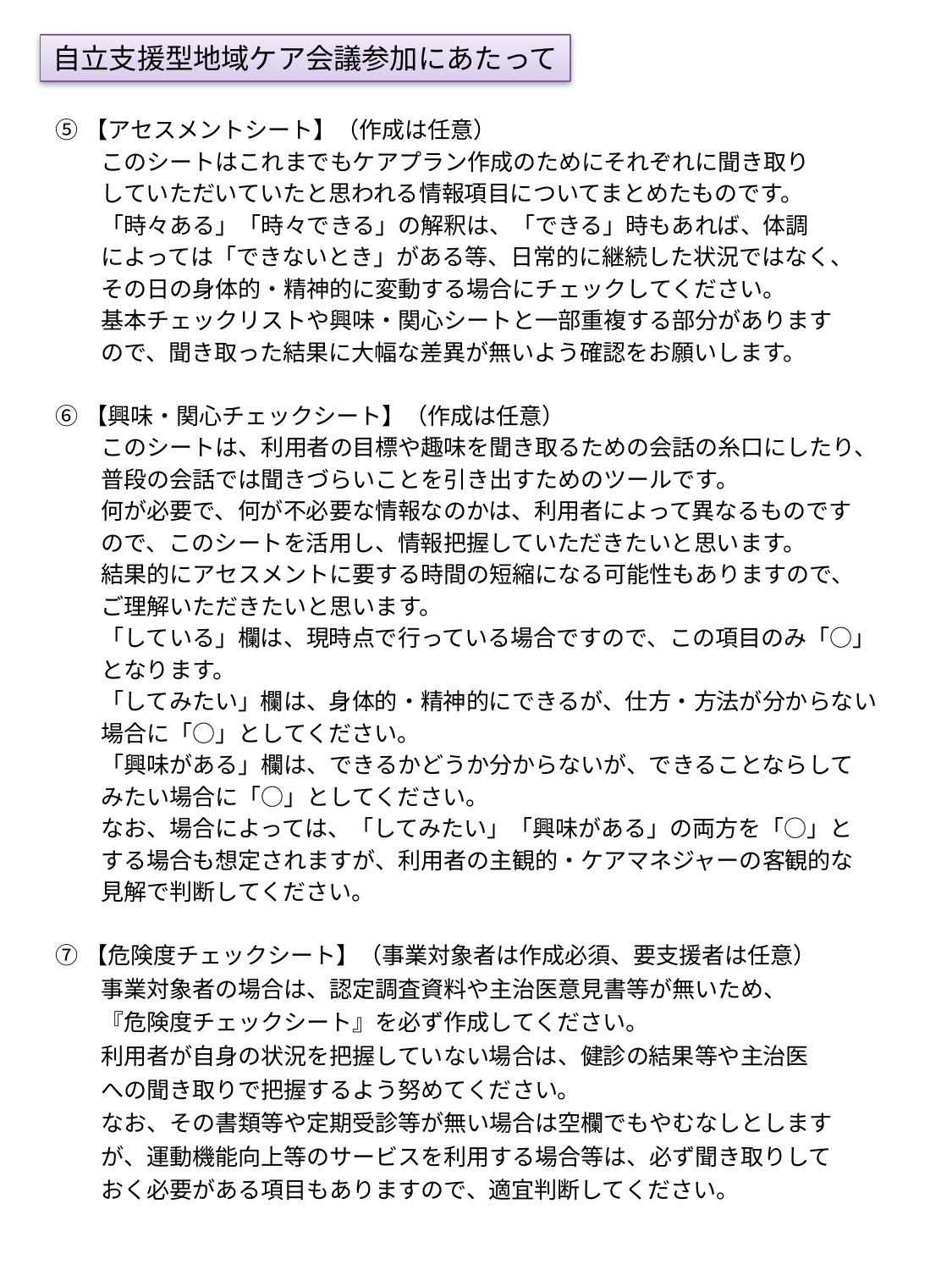

自立支援型地域ケア会議参加にあたって
| ⑤【アセスメントシート】（作成は任意） 　　このシートはこれまでもケアプラン作成のためにそれぞれに聞き取り 　　していただいていたと思われる情報項目についてまとめたものです。 　　「時々ある」「時々できる」の解釈は、「できる」時もあれば、体調 　　によっては「できないとき」がある等、日常的に継続した状況ではなく、 　　その日の身体的・精神的に変動する場合にチェックしてください。 　　基本チェックリストや興味・関心シートと一部重複する部分があります 　　ので、聞き取った結果に大幅な差異が無いよう確認をお願いします。 　 ⑥【興味・関心チェックシート】（作成は任意） 　　このシートは、利用者の目標や趣味を聞き取るための会話の糸口にしたり、 　　普段の会話では聞きづらいことを引き出すためのツールです。 　　何が必要で、何が不必要な情報なのかは、利用者によって異なるものです 　　ので、このシートを活用し、情報把握していただきたいと思います。 　　結果的にアセスメントに要する時間の短縮になる可能性もありますので、 　　ご理解いただきたいと思います。 　　「している」欄は、現時点で行っている場合ですので、この項目のみ「○」 　　となります。 　　「してみたい」欄は、身体的・精神的にできるが、仕方・方法が分からない 　　場合に「○」としてください。 　　「興味がある」欄は、できるかどうか分からないが、できることならして 　　みたい場合に「○」としてください。 　　なお、場合によっては、「してみたい」「興味がある」の両方を「○」と 　　する場合も想定されますが、利用者の主観的・ケアマネジャーの客観的な 　　見解で判断してください。 ⑦【危険度チェックシート】（事業対象者は作成必須、要支援者は任意） 　　事業対象者の場合は、認定調査資料や主治医意見書等が無いため、 　　『危険度チェックシート』を必ず作成してください。 　　利用者が自身の状況を把握していない場合は、健診の結果等や主治医 　　への聞き取りで把握するよう努めてください。 　　なお、その書類等や定期受診等が無い場合は空欄でもやむなしとします 　　が、運動機能向上等のサービスを利用する場合等は、必ず聞き取りして 　　おく必要がある項目もありますので、適宜判断してください。 |
| --- |